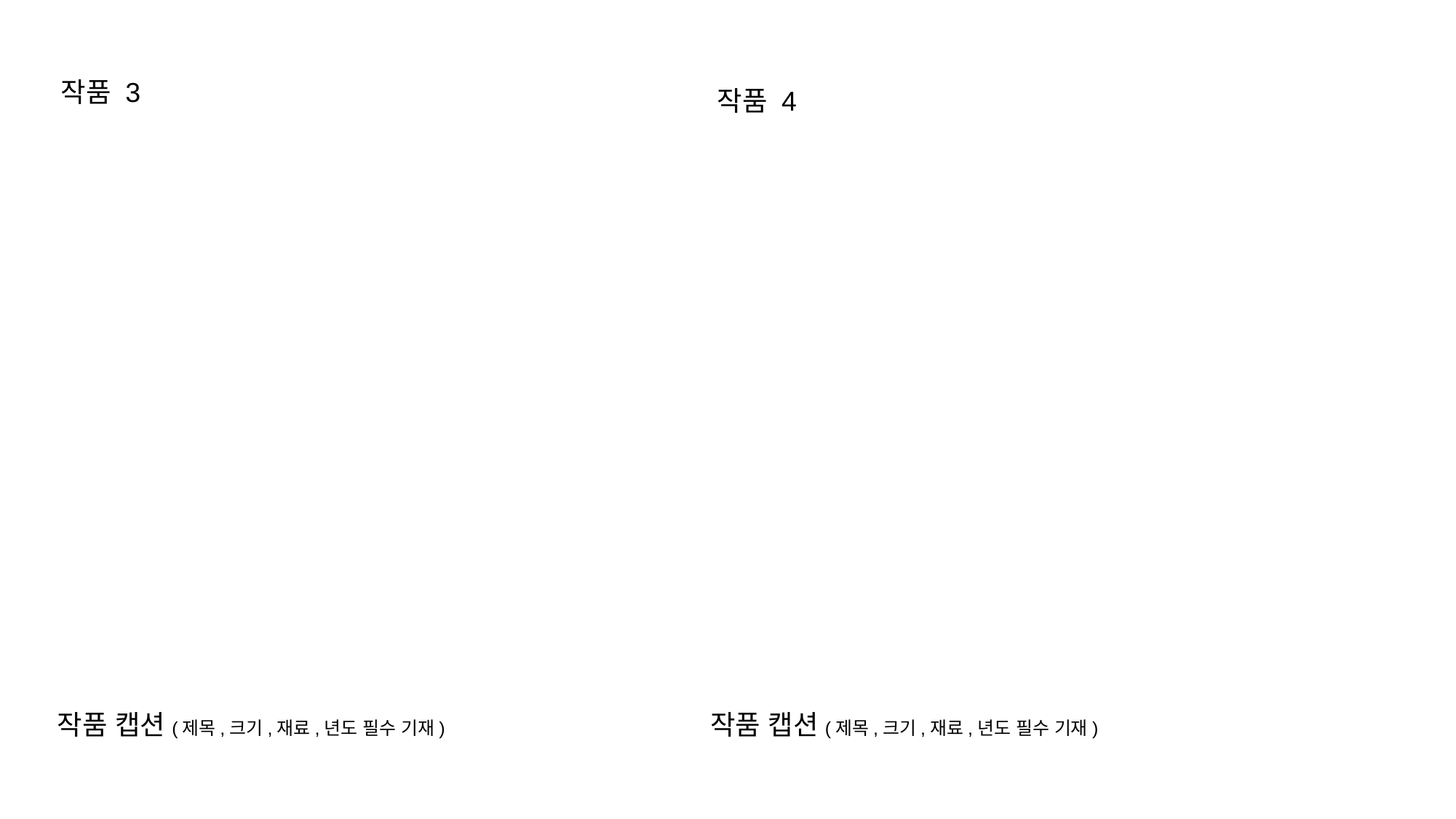

작품 3
작품 4
작품 캡션(제목,크기,재료,년도 필수 기재)
작품 캡션(제목,크기,재료,년도 필수 기재)